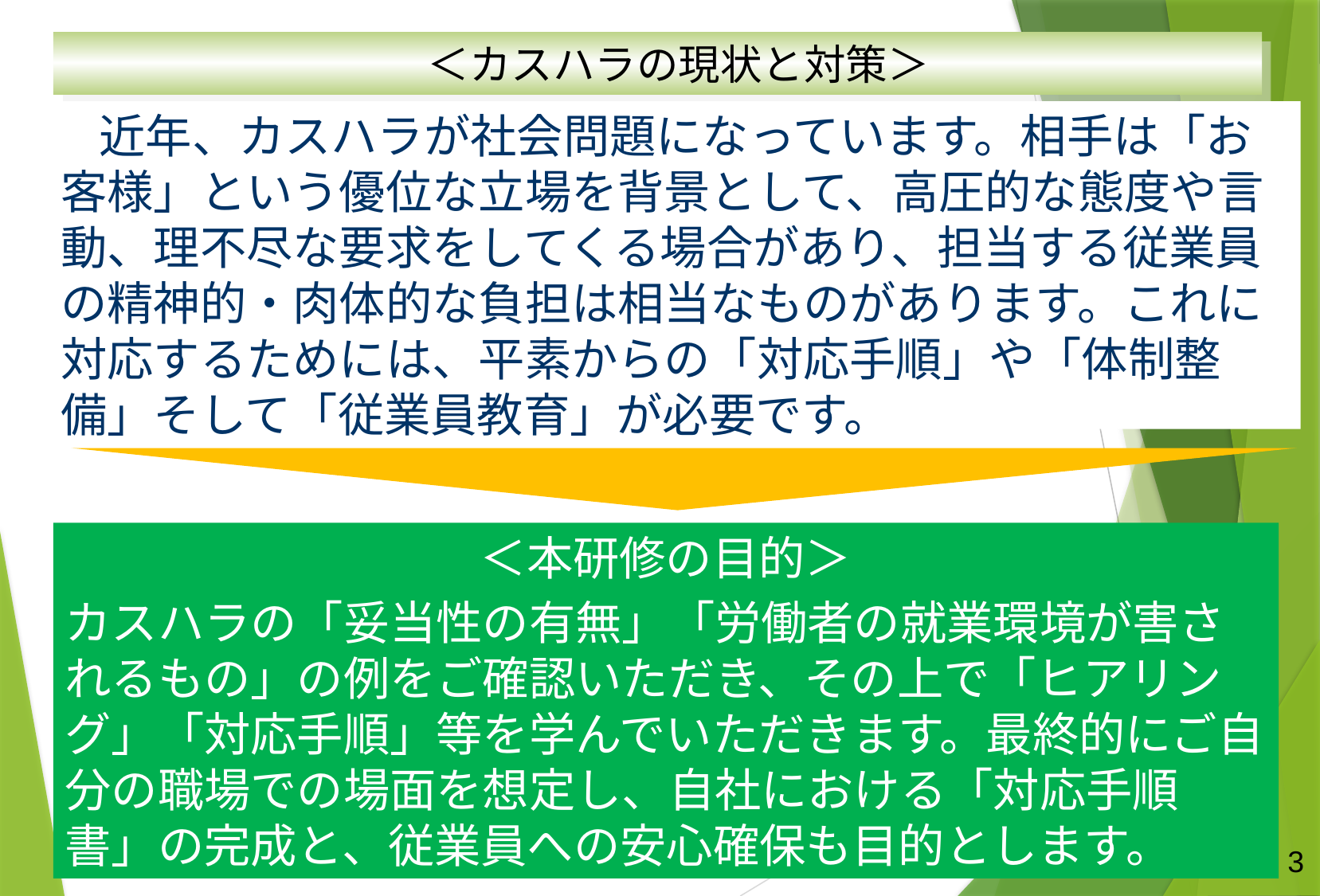

# ＜カスハラの現状と対策＞
　近年、カスハラが社会問題になっています。相手は「お客様」という優位な立場を背景として、高圧的な態度や言動、理不尽な要求をしてくる場合があり、担当する従業員の精神的・肉体的な負担は相当なものがあります。これに対応するためには、平素からの「対応手順」や「体制整備」そして「従業員教育」が必要です。

＜本研修の目的＞
カスハラの「妥当性の有無」「労働者の就業環境が害されるもの」の例をご確認いただき、その上で「ヒアリング」「対応手順」等を学んでいただきます。最終的にご自分の職場での場面を想定し、自社における「対応手順書」の完成と、従業員への安心確保も目的とします。
3